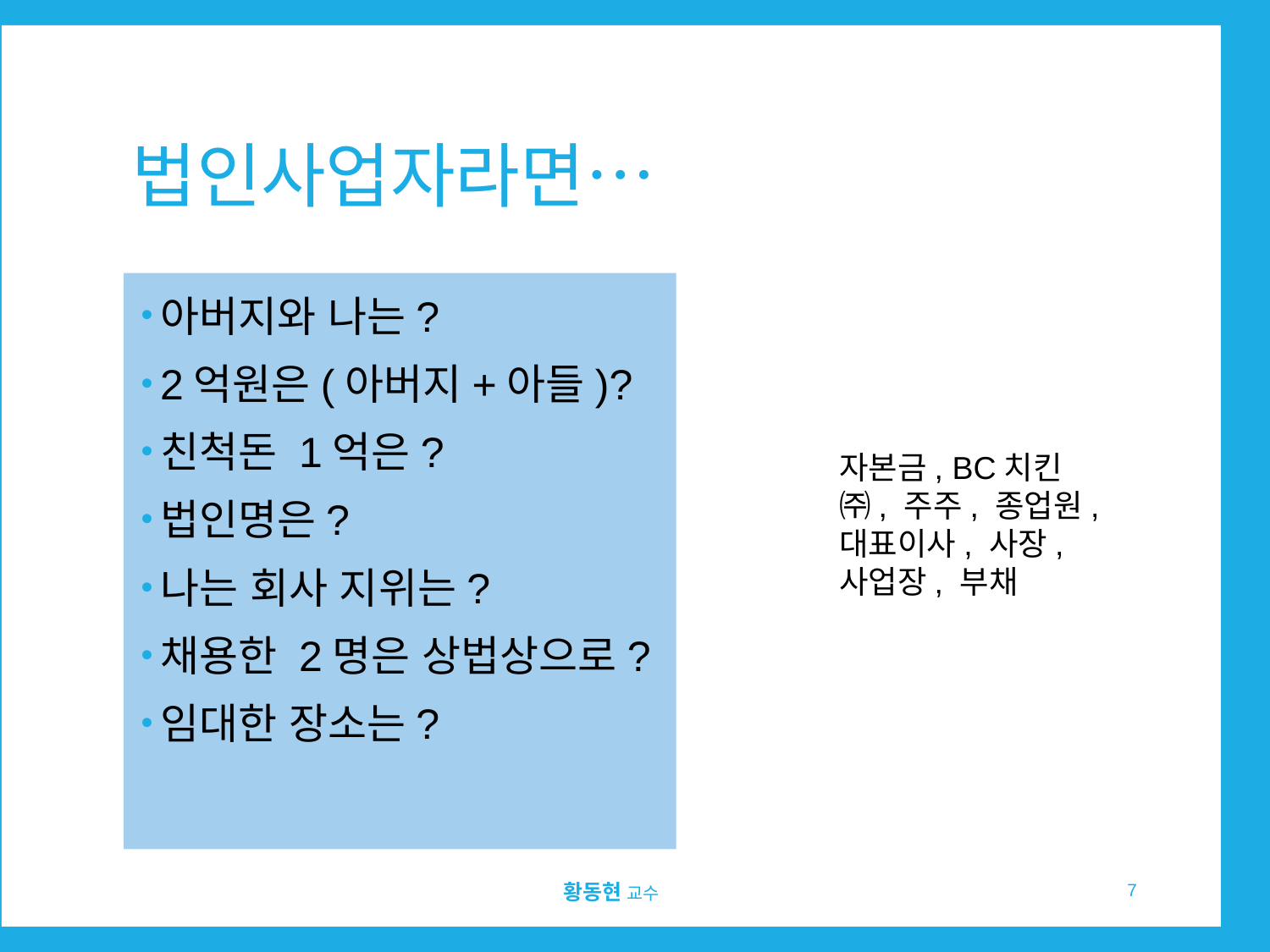

# 법인사업자라면…
아버지와 나는?
2억원은(아버지+아들)?
친척돈 1억은?
법인명은?
나는 회사 지위는?
채용한 2명은 상법상으로?
임대한 장소는?
자본금, BC치킨㈜, 주주, 종업원, 대표이사, 사장, 사업장, 부채
7